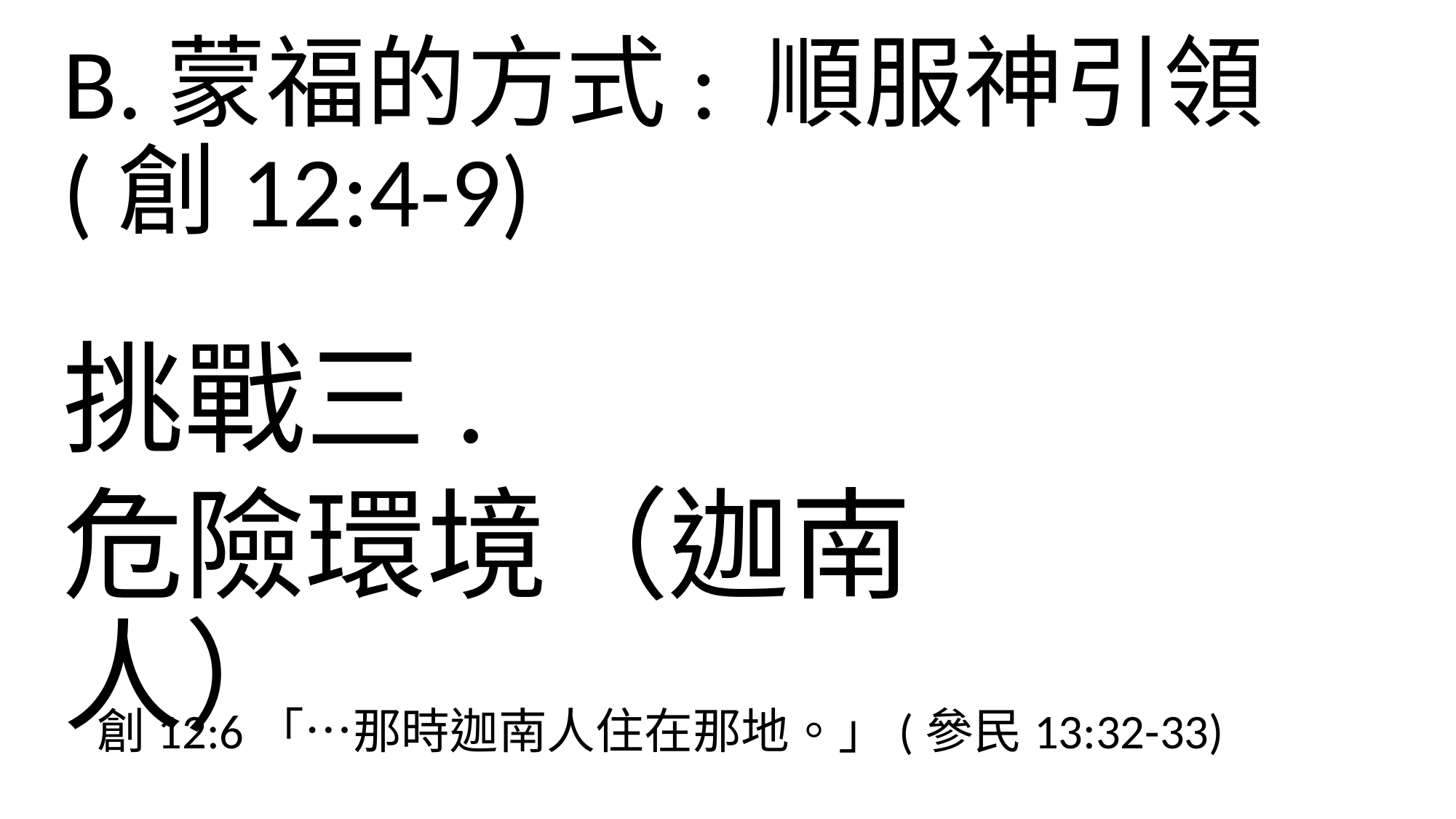

# B.蒙福的方式: 順服神引領(創12:4-9)
挑戰三.
危險環境（迦南人）
創12:6「…那時迦南人住在那地。」(參民13:32-33)